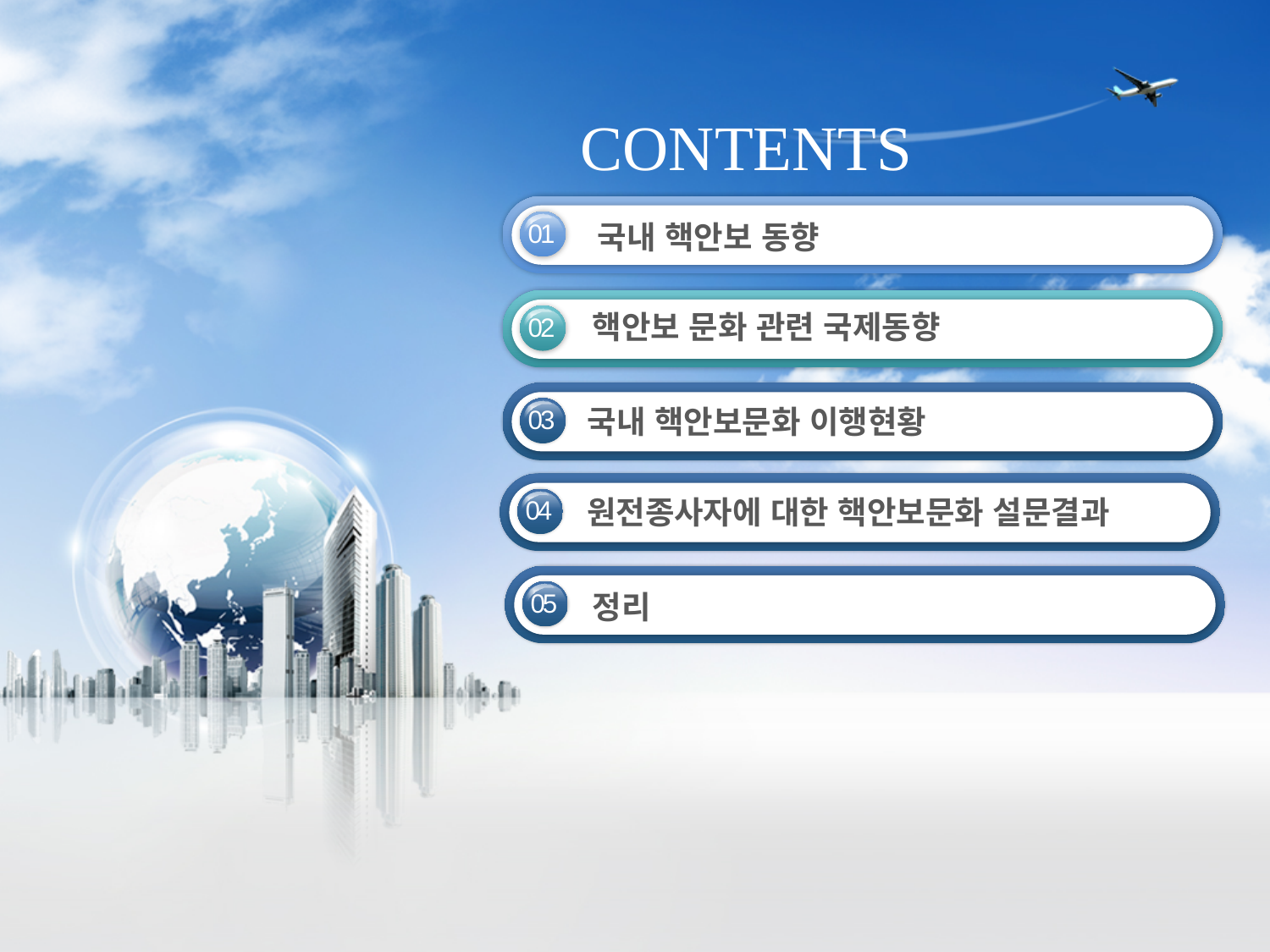

CONTENTS

01
국내 핵안보 동향

02
핵안보 문화 관련 국제동향

03
국내 핵안보문화 이행현황

04
원전종사자에 대한 핵안보문화 설문결과

05
정리